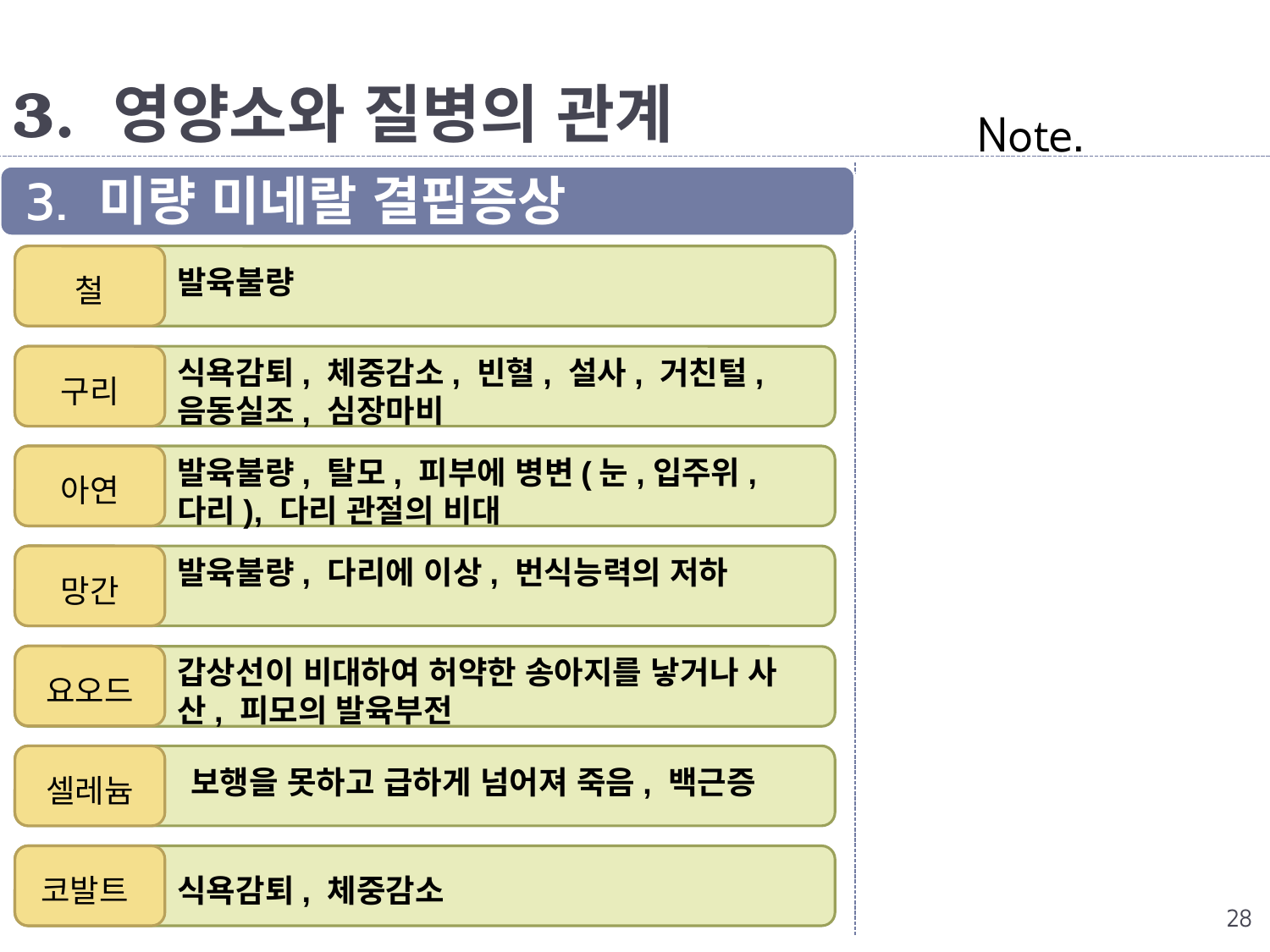

# 3. 영양소와 질병의 관계
Note.

3. 미량 미네랄 결핍증상

발육불량
철

식욕감퇴, 체중감소, 빈혈, 설사, 거친털, 음동실조, 심장마비
구리

발육불량, 탈모, 피부에 병변(눈,입주위,다리), 다리 관절의 비대
아연

발육불량, 다리에 이상, 번식능력의 저하
망간

갑상선이 비대하여 허약한 송아지를 낳거나 사산, 피모의 발육부전
요오드

셀레늄
보행을 못하고 급하게 넘어져 죽음, 백근증

식욕감퇴, 체중감소
코발트
28